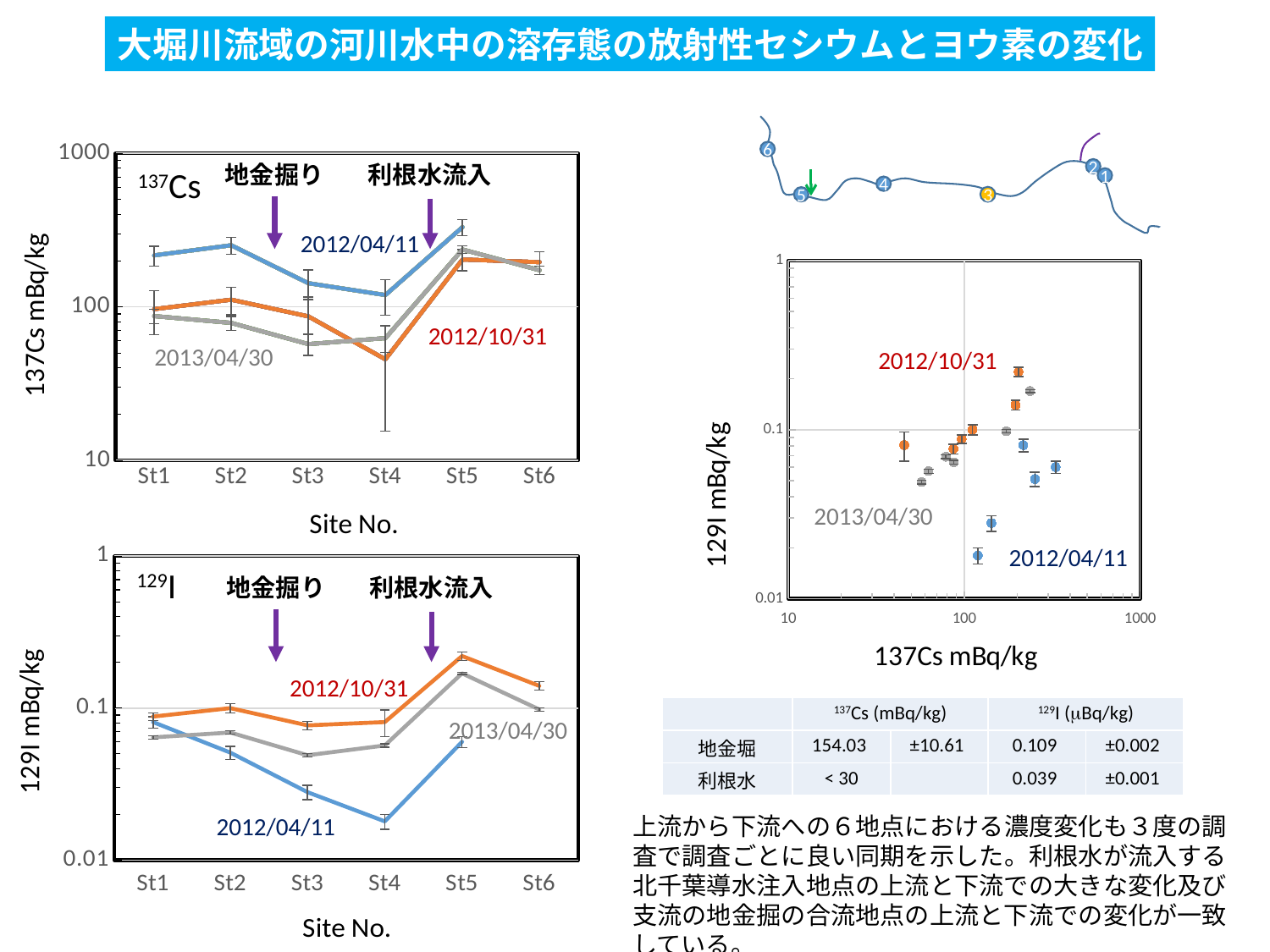

大堀川流域の河川水中の溶存態の放射性セシウムとヨウ素の変化

6
2
1
4
3
5

### Chart

| Category |  |  |  |  |  |  |  |  |  |  |  |  |  |  |  |  |  |  |  |  |  |  |  |  |
|---|---|---|---|---|---|---|---|---|---|---|---|---|---|---|---|---|---|---|---|---|---|---|---|---|
| St1 | 216.73 | 96.71 | 87.18 | 216.73 | 96.71 | 87.18 | 216.73 | 96.71 | 87.18 | 216.73 | 96.71 | 87.18 | 216.73 | 96.71 | 87.18 | 216.73 | 96.71 | 87.18 | 216.73 | 96.71 | 87.18 | 216.73 | 96.71 | 87.18 |
| St2 | 252.2 | 111.51 | 78.7 | 252.2 | 111.51 | 78.7 | 252.2 | 111.51 | 78.7 | 252.2 | 111.51 | 78.7 | 252.2 | 111.51 | 78.7 | 252.2 | 111.51 | 78.7 | 252.2 | 111.51 | 78.7 | 252.2 | 111.51 | 78.7 |
| St3 | 142.79 | 86.8 | 57.27 | 142.79 | 86.8 | 57.27 | 142.79 | 86.8 | 57.27 | 142.79 | 86.8 | 57.27 | 142.79 | 86.8 | 57.27 | 142.79 | 86.8 | 57.27 | 142.79 | 86.8 | 57.27 | 142.79 | 86.8 | 57.27 |
| St4 | 119.49 | 45.59 | 62.67 | 119.49 | 45.59 | 62.67 | 119.49 | 45.59 | 62.67 | 119.49 | 45.59 | 62.67 | 119.49 | 45.59 | 62.67 | 119.49 | 45.59 | 62.67 | 119.49 | 45.59 | 62.67 | 119.49 | 45.59 | 62.67 |
| St5 | 331.02 | 203.66 | 236.78 | 331.02 | 203.66 | 236.78 | 331.02 | 203.66 | 236.78 | 331.02 | 203.66 | 236.78 | 331.02 | 203.66 | 236.78 | 331.02 | 203.66 | 236.78 | 331.02 | 203.66 | 236.78 | 331.02 | 203.66 | 236.78 |
| St6 | None | 195.74 | 173.46 | None | 195.74 | 173.46 | None | 195.74 | 173.46 | None | 195.74 | 173.46 | None | 195.74 | 173.46 | None | 195.74 | 173.46 | None | 195.74 | 173.46 | None | 195.74 | 173.46 |
利根水流入
地金掘り
137Cs
2012/04/11

### Chart

| Category |  |  |  |
|---|---|---|---|
2012/10/31
2013/04/30
2012/10/31
2013/04/30

### Chart

| Category |  |  |  |  |  |  |  |  |  |  |  |  |  |  |  |  |  |  |  |  |  |  |  |  |
|---|---|---|---|---|---|---|---|---|---|---|---|---|---|---|---|---|---|---|---|---|---|---|---|---|
| St1 | 216.73 | 96.71 | 87.18 | 216.73 | 96.71 | 87.18 | 216.73 | 96.71 | 87.18 | 216.73 | 96.71 | 87.18 | 216.73 | 96.71 | 87.18 | 216.73 | 96.71 | 87.18 | 216.73 | 96.71 | 87.18 | 0.081 | 0.088 | 0.064214559 |
| St2 | 252.2 | 111.51 | 78.7 | 252.2 | 111.51 | 78.7 | 252.2 | 111.51 | 78.7 | 252.2 | 111.51 | 78.7 | 252.2 | 111.51 | 78.7 | 252.2 | 111.51 | 78.7 | 252.2 | 111.51 | 78.7 | 0.051 | 0.1 | 0.069111094 |
| St3 | 142.79 | 86.8 | 57.27 | 142.79 | 86.8 | 57.27 | 142.79 | 86.8 | 57.27 | 142.79 | 86.8 | 57.27 | 142.79 | 86.8 | 57.27 | 142.79 | 86.8 | 57.27 | 142.79 | 86.8 | 57.27 | 0.028 | 0.077 | 0.04896535 |
| St4 | 119.49 | 45.59 | 62.67 | 119.49 | 45.59 | 62.67 | 119.49 | 45.59 | 62.67 | 119.49 | 45.59 | 62.67 | 119.49 | 45.59 | 62.67 | 119.49 | 45.59 | 62.67 | 119.49 | 45.59 | 62.67 | 0.018 | 0.081 | 0.056799806 |
| St5 | 331.02 | 203.66 | 236.78 | 331.02 | 203.66 | 236.78 | 331.02 | 203.66 | 236.78 | 331.02 | 203.66 | 236.78 | 331.02 | 203.66 | 236.78 | 331.02 | 203.66 | 236.78 | 331.02 | 203.66 | 236.78 | 0.06 | 0.22 | 0.16928021000000001 |
| St6 | None | 195.74 | 173.46 | None | 195.74 | 173.46 | None | 195.74 | 173.46 | None | 195.74 | 173.46 | None | 195.74 | 173.46 | None | 195.74 | 173.46 | None | 195.74 | 173.46 | None | 0.14 | 0.0979307 |
2012/04/11
129I
利根水流入
地金掘り
2012/10/31
|  | 137Cs (mBq/kg) |  | 129I (μBq/kg) |  |
| --- | --- | --- | --- | --- |
| 地金堀 | 154.03 | ±10.61 | 0.109 | ±0.002 |
| 利根水 | < 30 |  | 0.039 | ±0.001 |
2013/04/30
2012/04/11
上流から下流への６地点における濃度変化も３度の調査で調査ごとに良い同期を示した。利根水が流入する北千葉導水注入地点の上流と下流での大きな変化及び支流の地金掘の合流地点の上流と下流での変化が一致している。